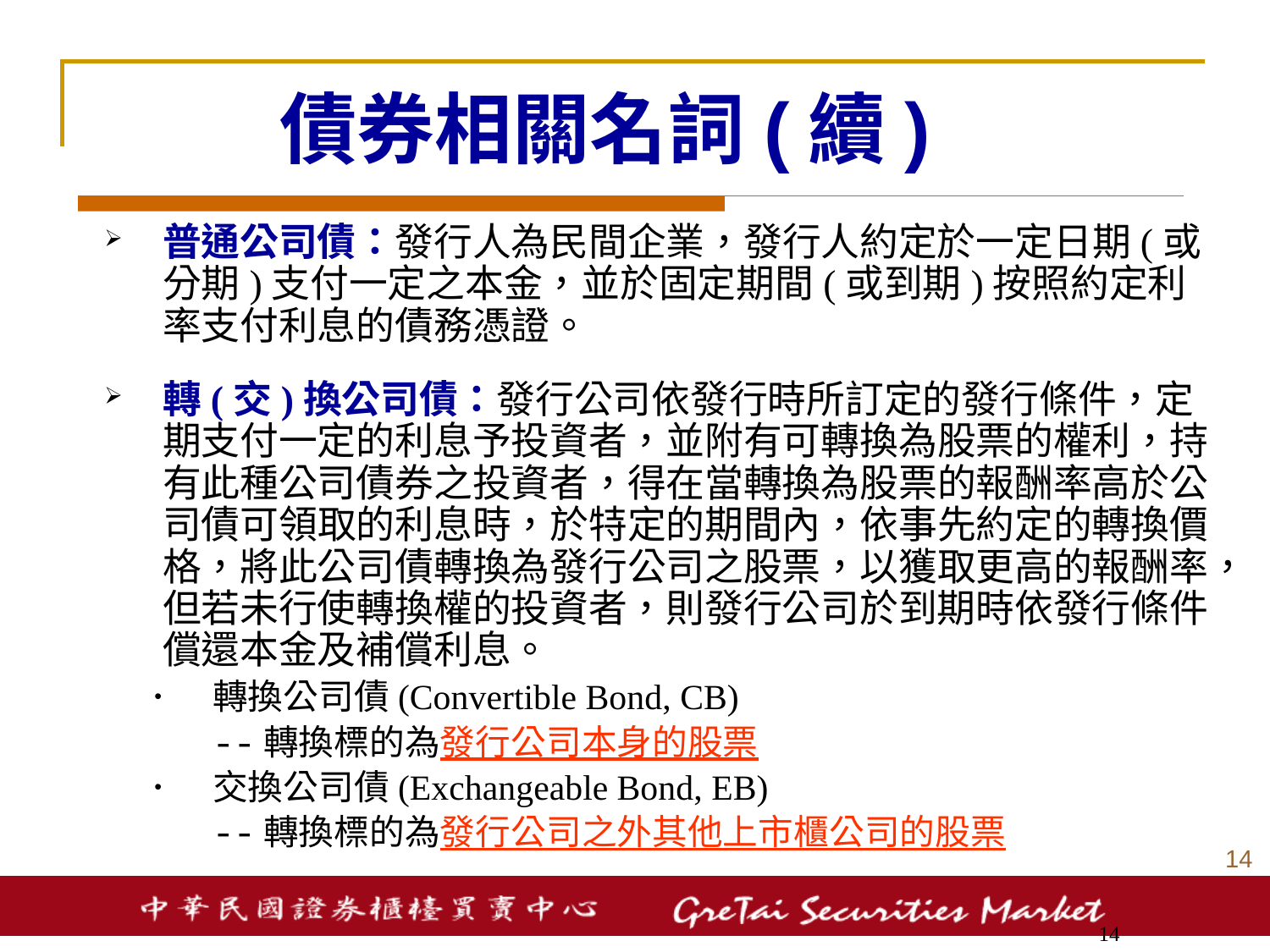

# 債券相關名詞(續)

普通公司債：發行人為民間企業，發行人約定於一定日期(或分期)支付一定之本金，並於固定期間(或到期)按照約定利率支付利息的債務憑證。
轉(交)換公司債：發行公司依發行時所訂定的發行條件，定期支付一定的利息予投資者，並附有可轉換為股票的權利，持有此種公司債券之投資者，得在當轉換為股票的報酬率高於公司債可領取的利息時，於特定的期間內，依事先約定的轉換價格，將此公司債轉換為發行公司之股票，以獲取更高的報酬率，但若未行使轉換權的投資者，則發行公司於到期時依發行條件償還本金及補償利息。
轉換公司債(Convertible Bond, CB)
	--轉換標的為發行公司本身的股票
交換公司債(Exchangeable Bond, EB)
	--轉換標的為發行公司之外其他上市櫃公司的股票

14
14